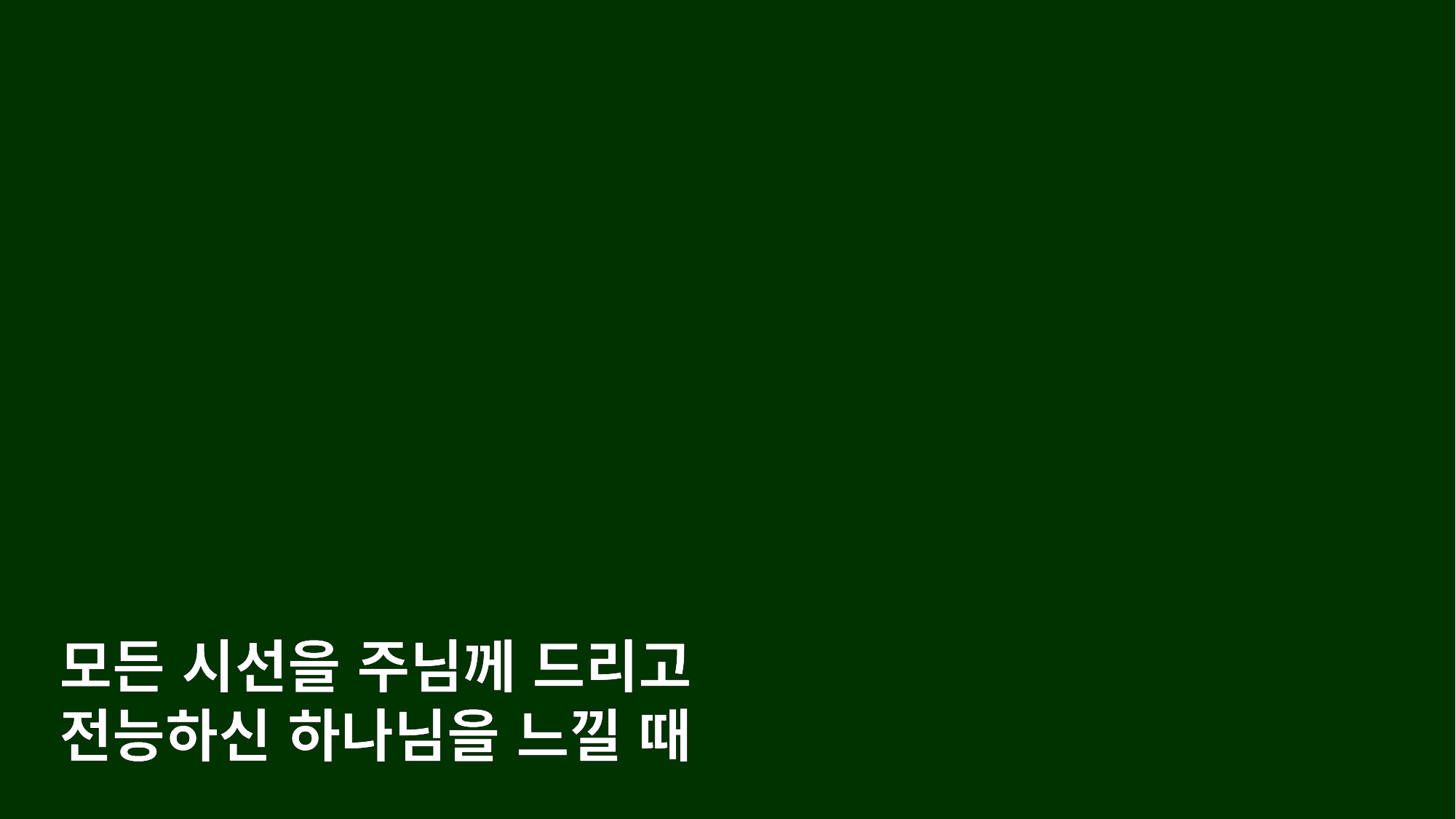

모든 시선을 주님께 드리고
전능하신 하나님을 느낄 때